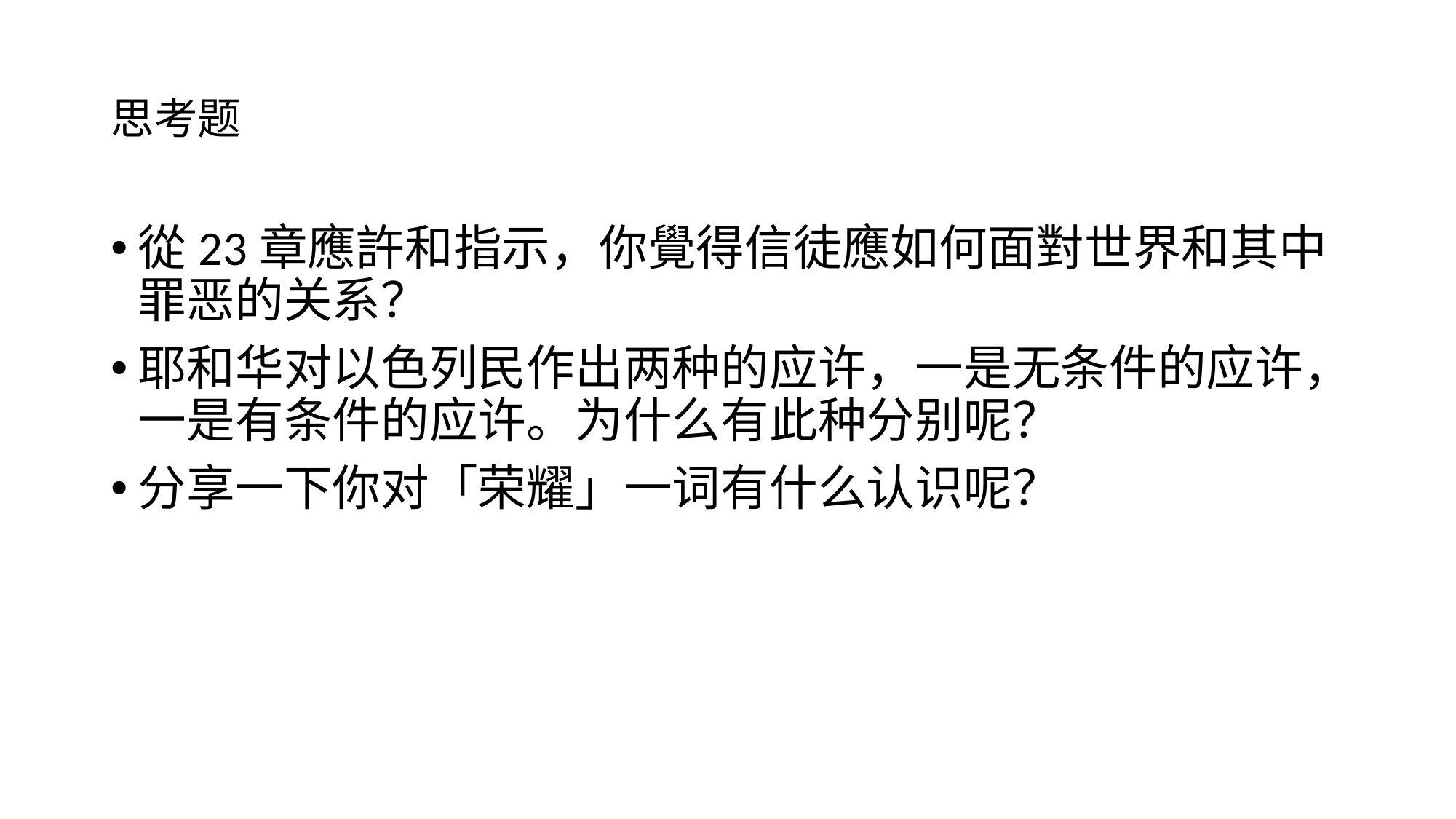

# 思考题
從23章應許和指示，你覺得信徒應如何面對世界和其中罪恶的关系？
耶和华对以色列民作出两种的应许，一是无条件的应许，一是有条件的应许。为什么有此种分别呢？
分享一下你对「荣耀」一词有什么认识呢？